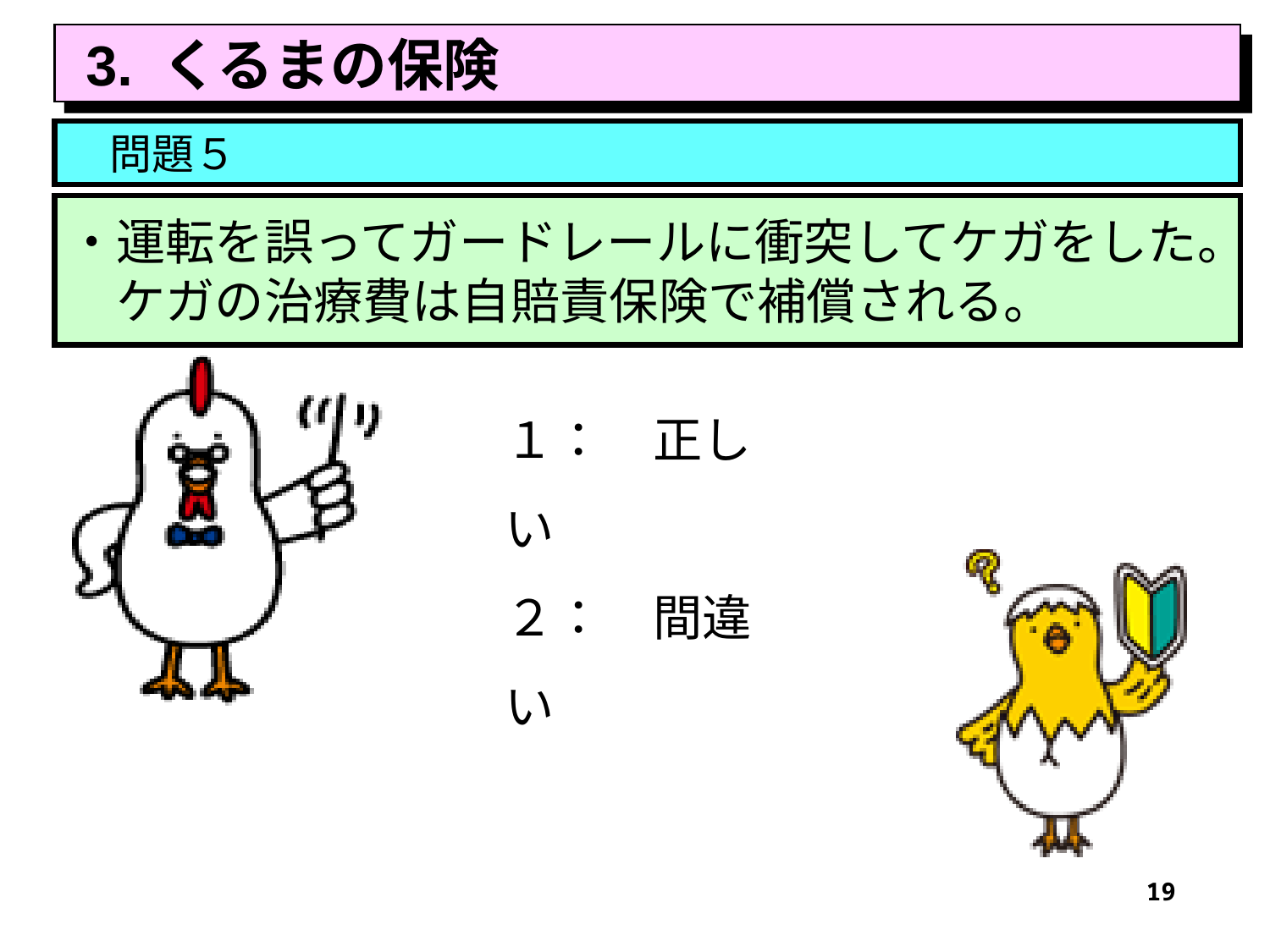

3. くるまの保険
　問題５
・運転を誤ってガードレールに衝突してケガをした。
　ケガの治療費は自賠責保険で補償される。

１：　正しい
２：　間違い

15
19